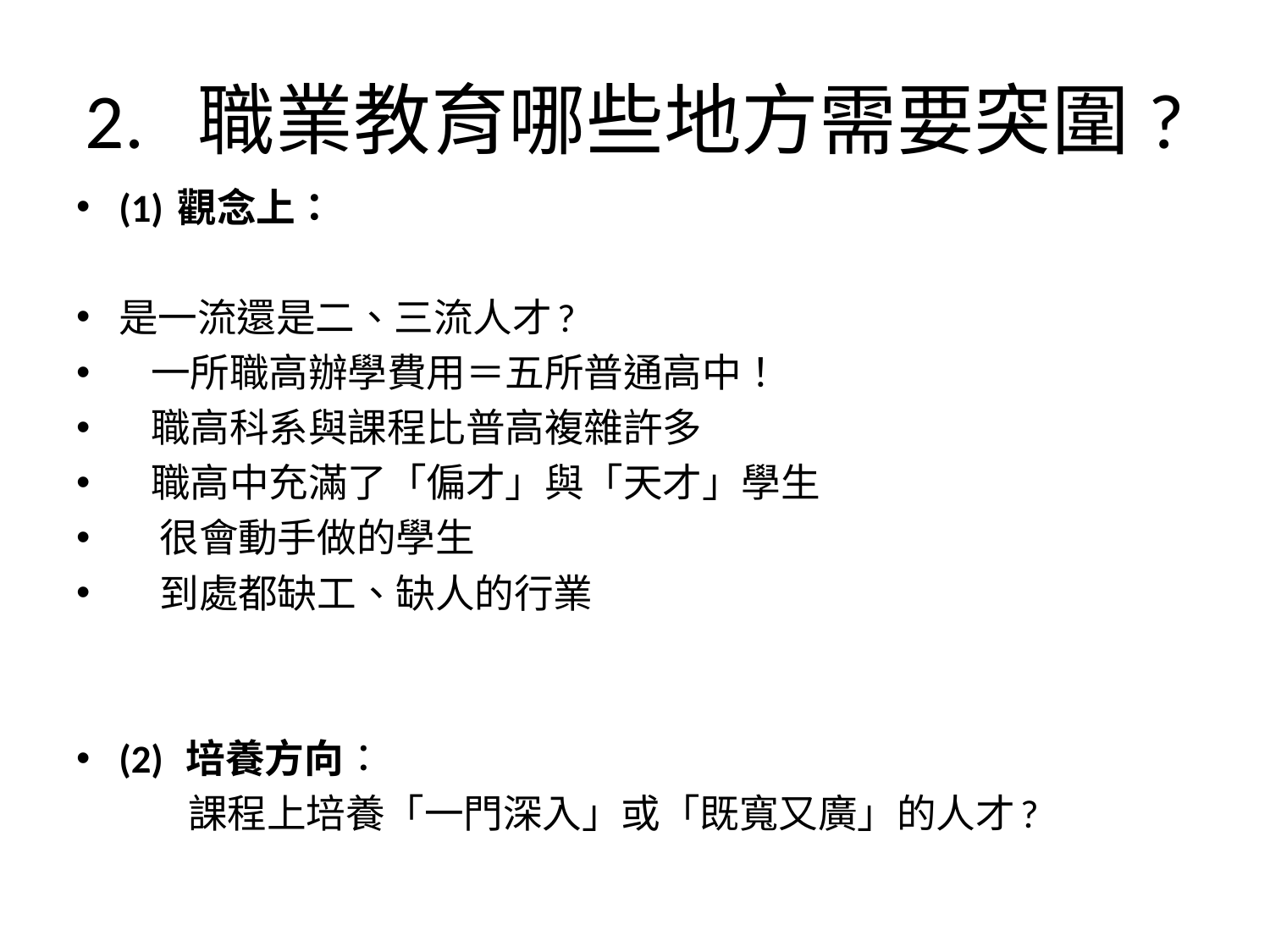

# 2.  職業教育哪些地方需要突圍?
(1) 觀念上：

是一流還是二、三流人才?
   一所職高辦學費用＝五所普通高中！
   職高科系與課程比普高複雜許多
   職高中充滿了「偏才」與「天才」學生
    很會動手做的學生
    到處都缺工、缺人的行業

(2)  培養方向：
            課程上培養「一門深入」或「既寬又廣」的人才?